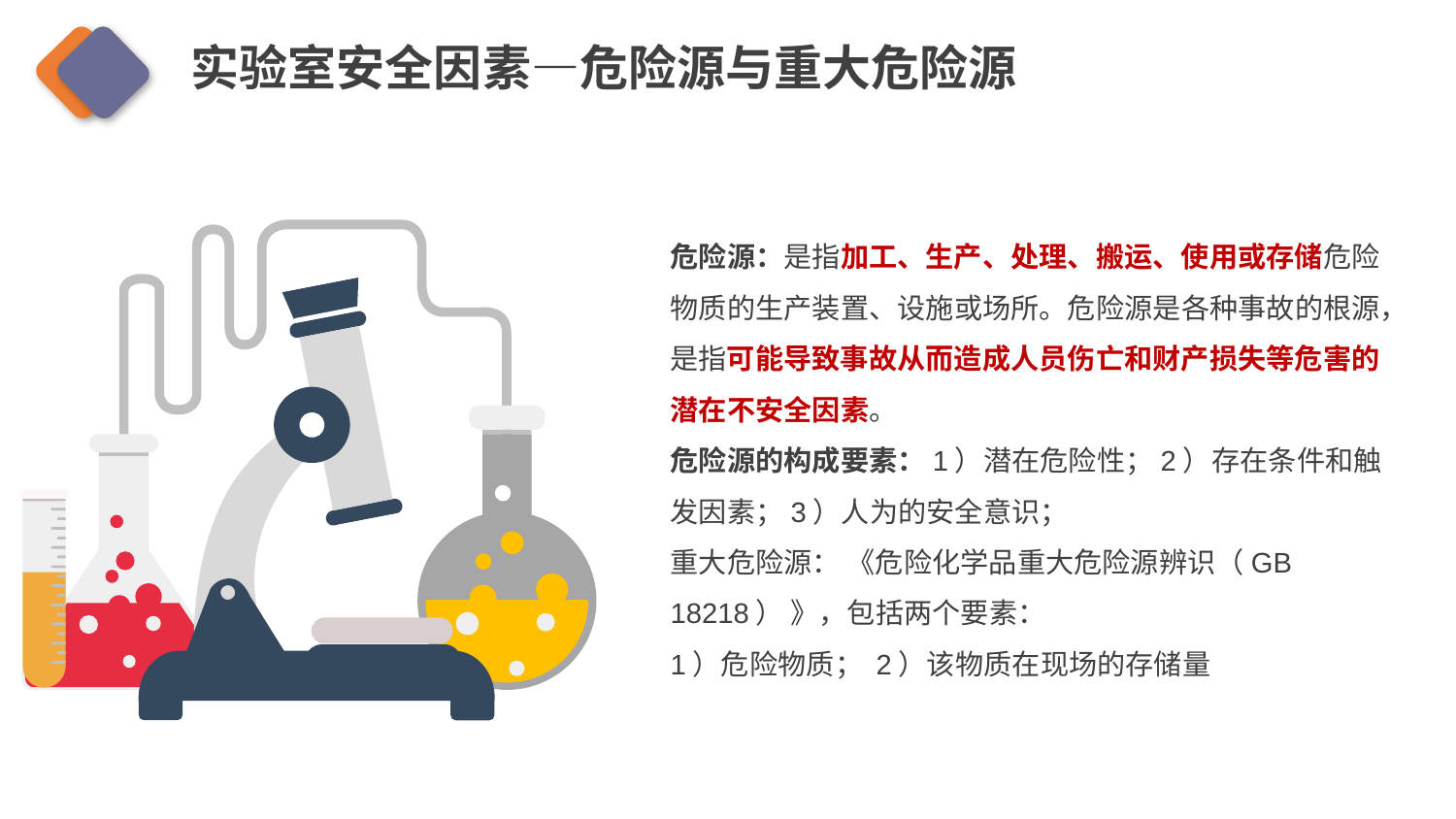

实验室安全因素—危险源与重大危险源
危险源：是指加工、生产、处理、搬运、使用或存储危险物质的生产装置、设施或场所。危险源是各种事故的根源，是指可能导致事故从而造成人员伤亡和财产损失等危害的潜在不安全因素。
危险源的构成要素：1）潜在危险性；2）存在条件和触发因素；3）人为的安全意识；
重大危险源： 《危险化学品重大危险源辨识（GB 18218） 》，包括两个要素：
1）危险物质； 2）该物质在现场的存储量